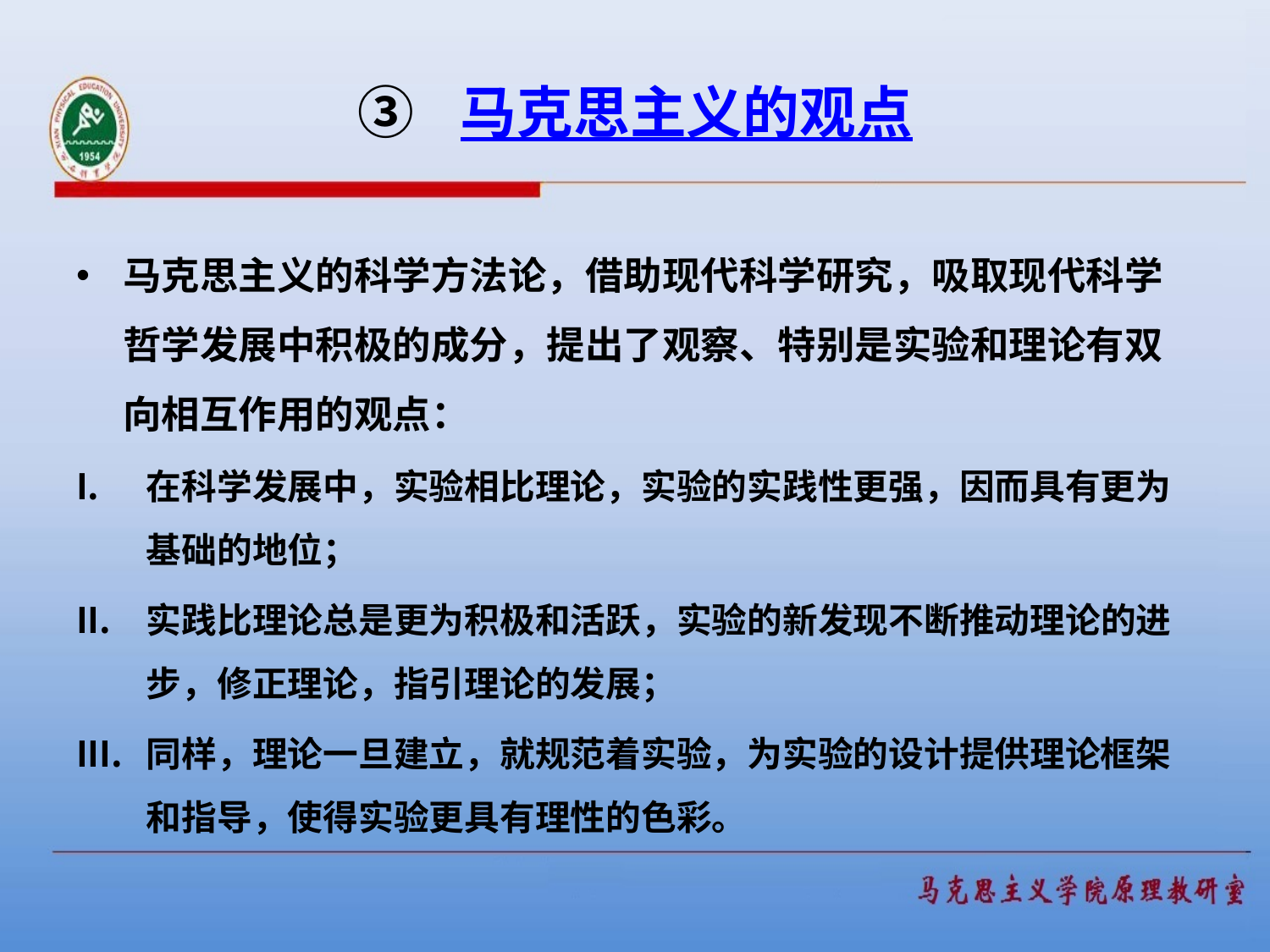

# 马克思主义的观点
马克思主义的科学方法论，借助现代科学研究，吸取现代科学哲学发展中积极的成分，提出了观察、特别是实验和理论有双向相互作用的观点：
在科学发展中，实验相比理论，实验的实践性更强，因而具有更为基础的地位；
实践比理论总是更为积极和活跃，实验的新发现不断推动理论的进步，修正理论，指引理论的发展；
同样，理论一旦建立，就规范着实验，为实验的设计提供理论框架和指导，使得实验更具有理性的色彩。